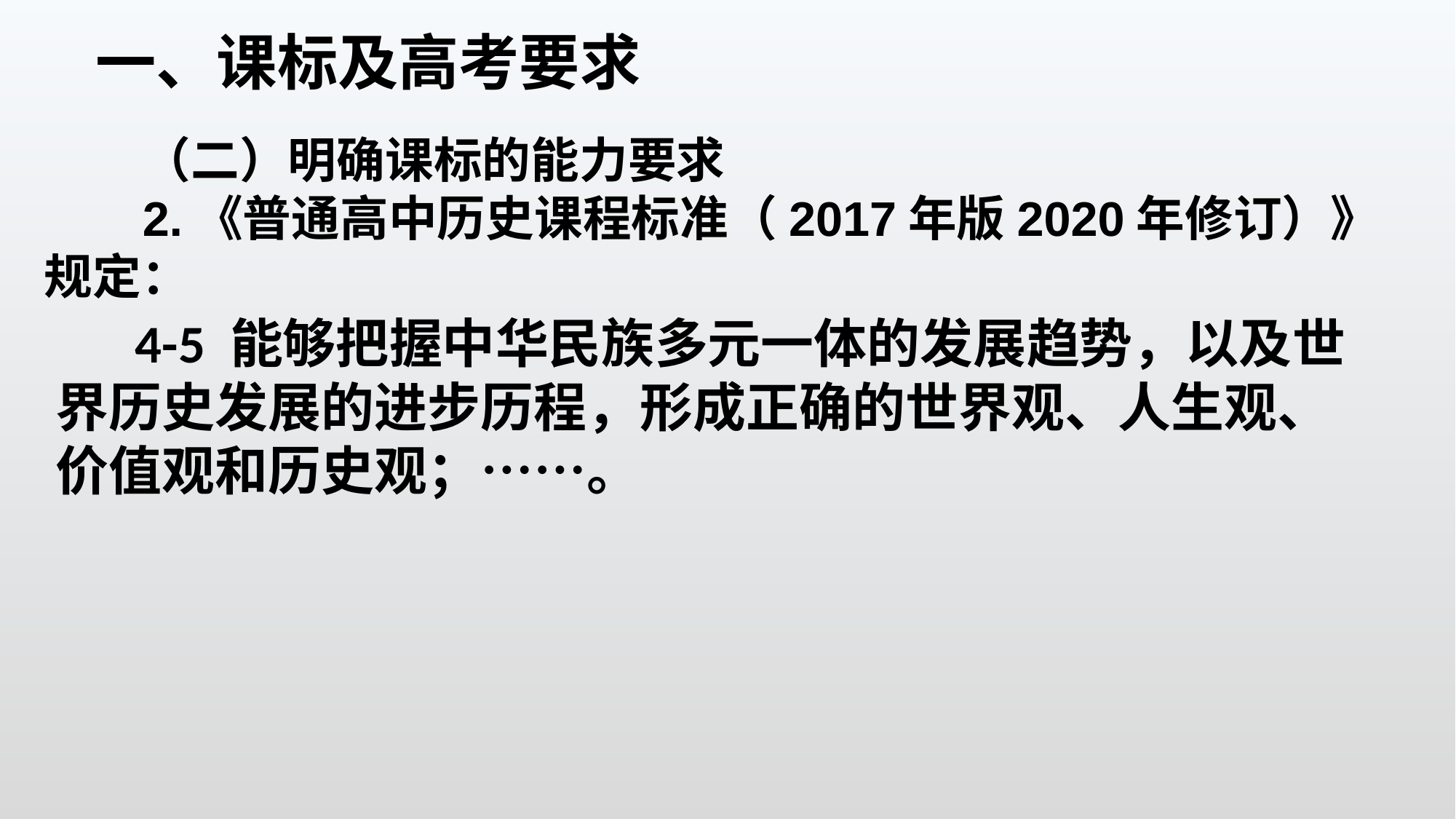

一、课标及高考要求
（二）明确课标的能力要求
2.《普通高中历史课程标准（2017年版2020年修订）》规定：
4-5 能够把握中华民族多元一体的发展趋势，以及世界历史发展的进步历程，形成正确的世界观、人生观、价值观和历史观；……。